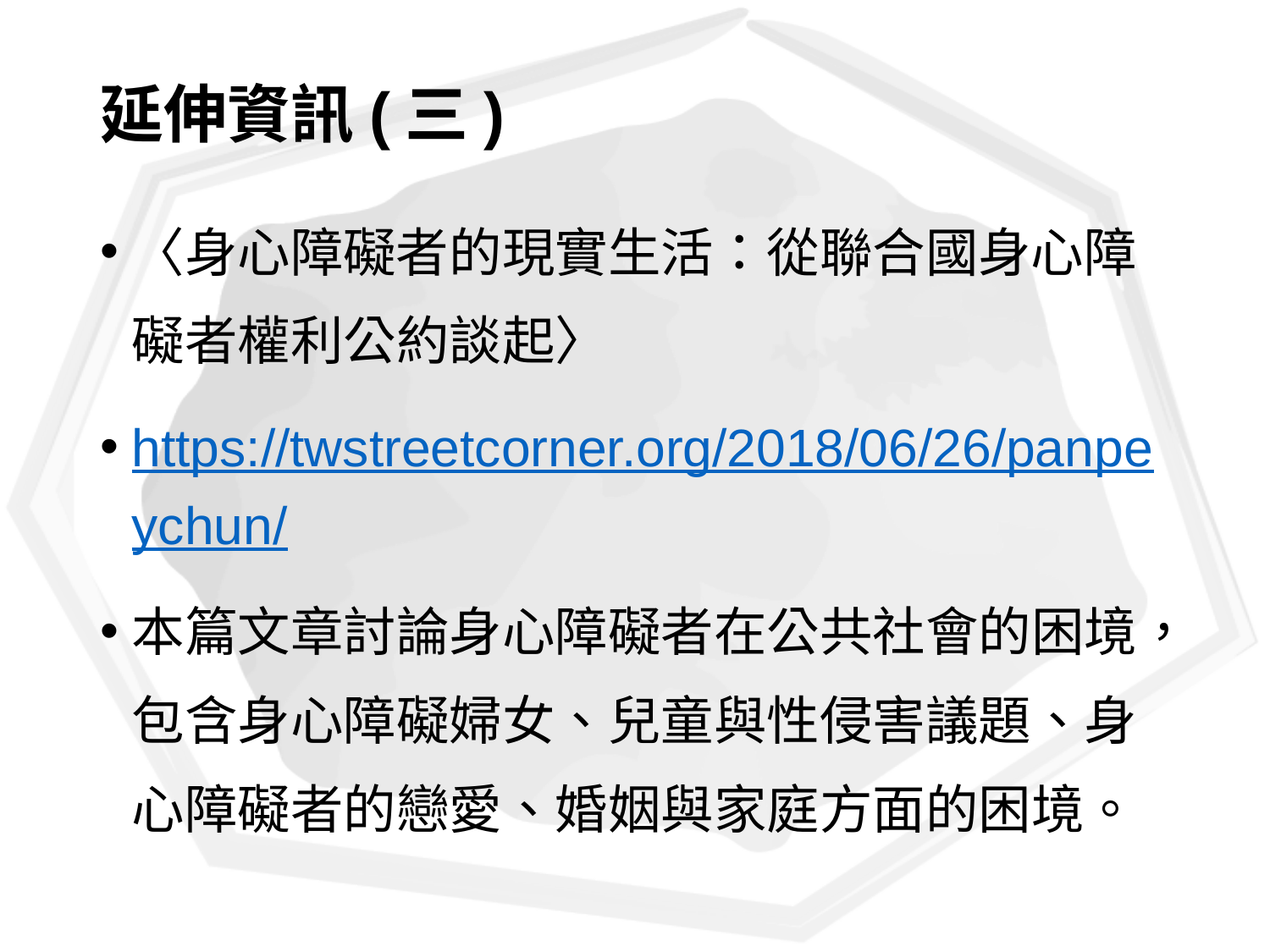

# 延伸資訊(三)
〈身心障礙者的現實生活：從聯合國身心障礙者權利公約談起〉
https://twstreetcorner.org/2018/06/26/panpeychun/
本篇文章討論身心障礙者在公共社會的困境，包含身心障礙婦女、兒童與性侵害議題、身心障礙者的戀愛、婚姻與家庭方面的困境。